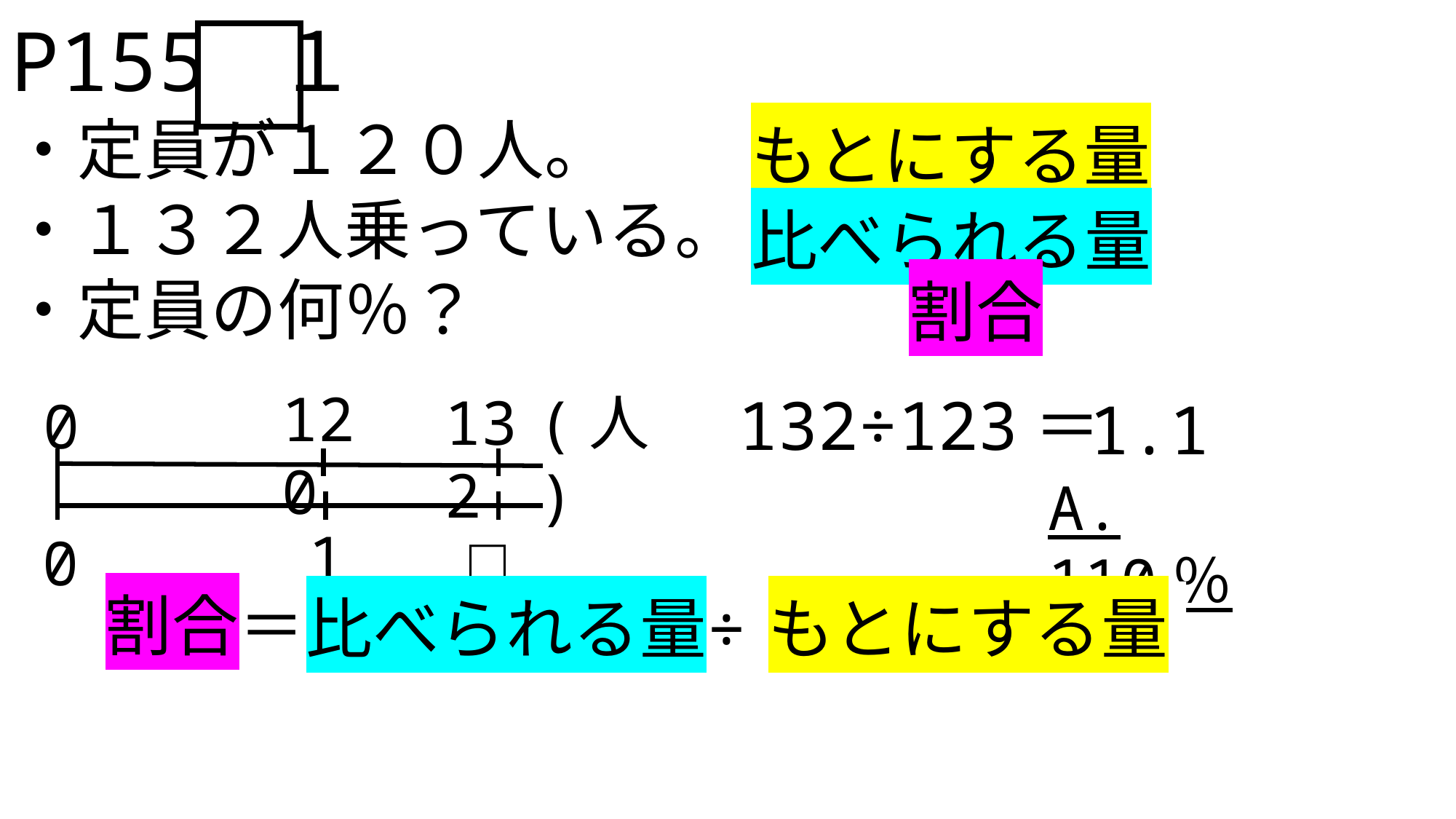

P155 １
・定員が１２０人。
・１３２人乗っている。
・定員の何％？

もとにする量
比べられる量
割合
120
132÷123＝
132
(人)
0
1.1
A. 110％
1
□
0
割合＝
比べられる量
もとにする量
÷